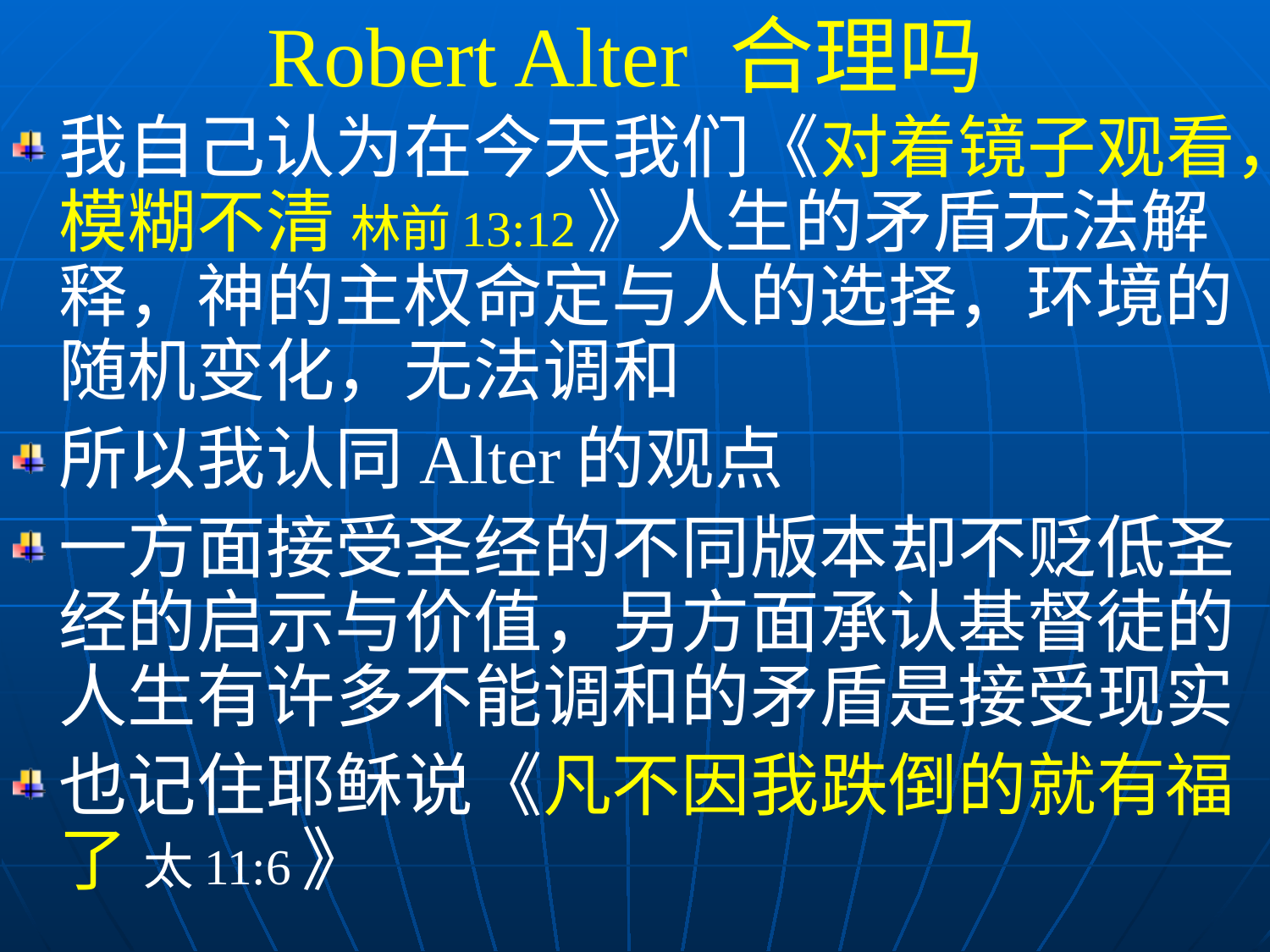

Robert Alter 合理吗
我自己认为在今天我们《对着镜子观看，模糊不清 林前13:12》人生的矛盾无法解释，神的主权命定与人的选择，环境的随机变化，无法调和
所以我认同Alter的观点
一方面接受圣经的不同版本却不贬低圣经的启示与价值，另方面承认基督徒的人生有许多不能调和的矛盾是接受现实
也记住耶稣说《凡不因我跌倒的就有福了 太11:6》